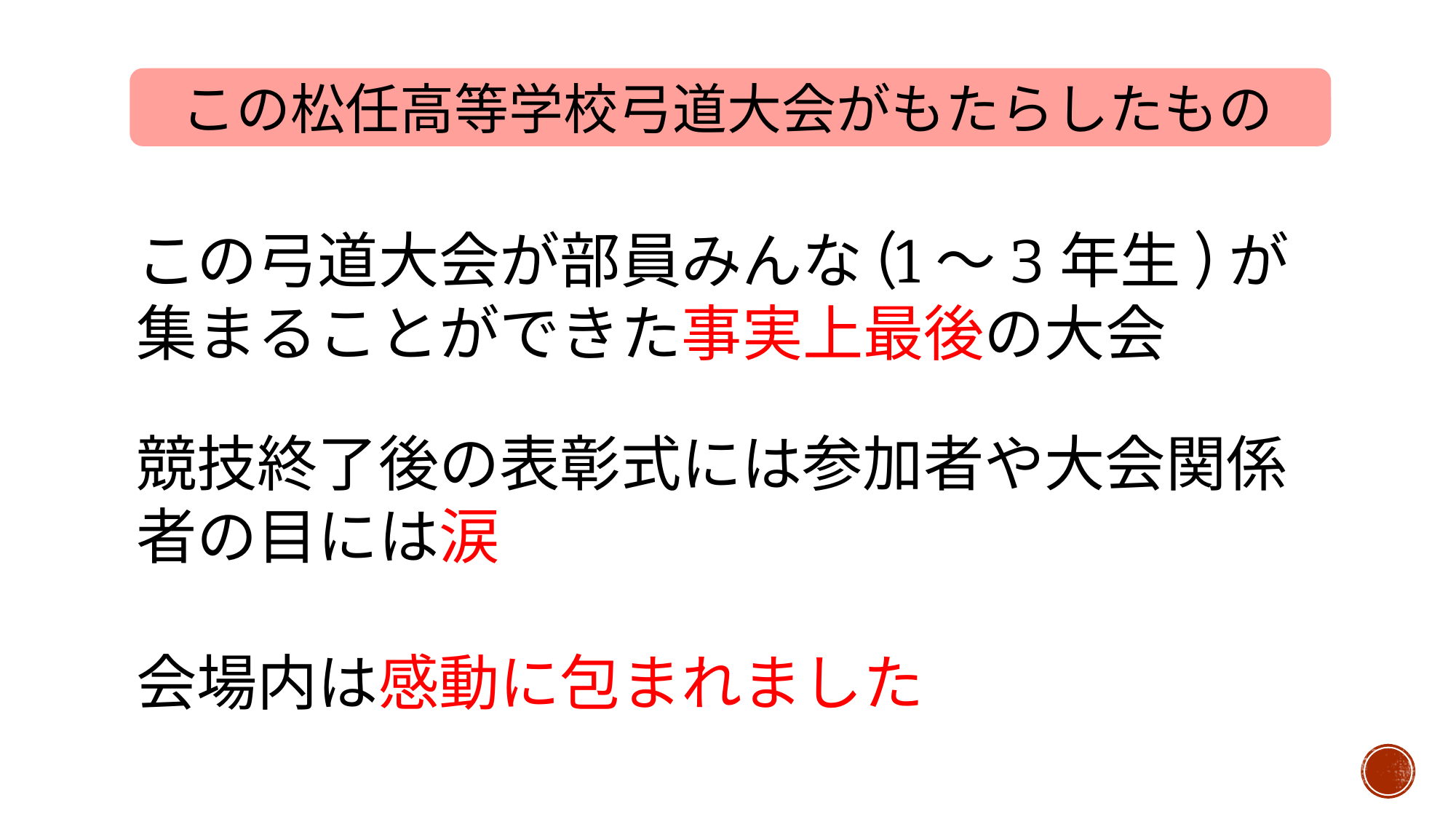

この松任高等学校弓道大会がもたらしたもの
この弓道大会が部員みんな(1～3年生)が集まることができた事実上最後の大会
競技終了後の表彰式には参加者や大会関係者の目には涙
会場内は感動に包まれました